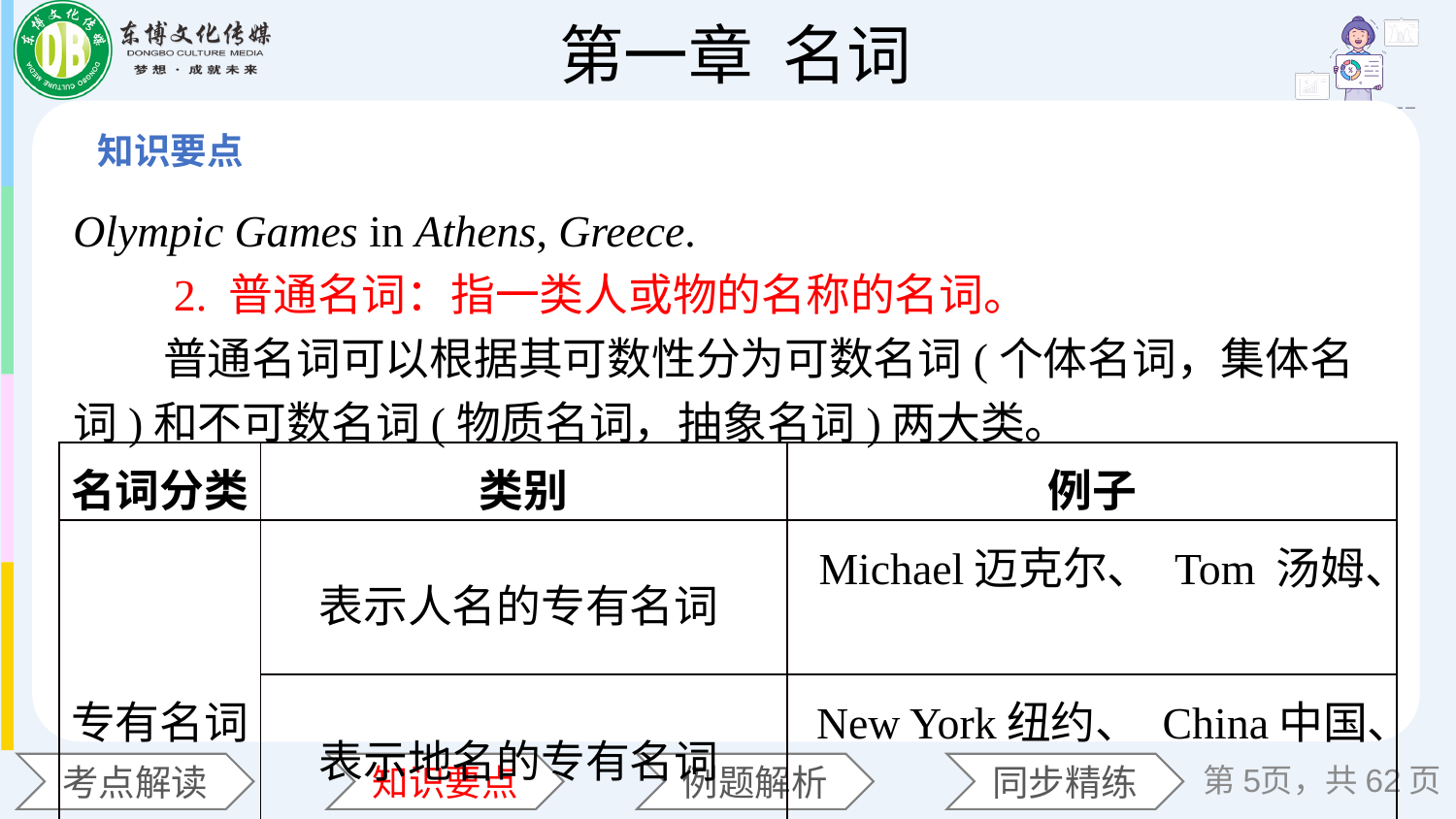

Olympic Games in Athens, Greece.
         2. 普通名词：指一类人或物的名称的名词。
        普通名词可以根据其可数性分为可数名词(个体名词，集体名词)和不可数名词(物质名词，抽象名词)两大类。
| 名词分类 | 类别 | 例子 |
| --- | --- | --- |
| 专有名词 | 表示人名的专有名词 | Michael迈克尔、 Tom 汤姆、 |
|  | 表示地名的专有名词 | New York纽约、 China中国、 |
|  | 表示组织机构的专有名词 | UN联合国、 |
第5页，共62页